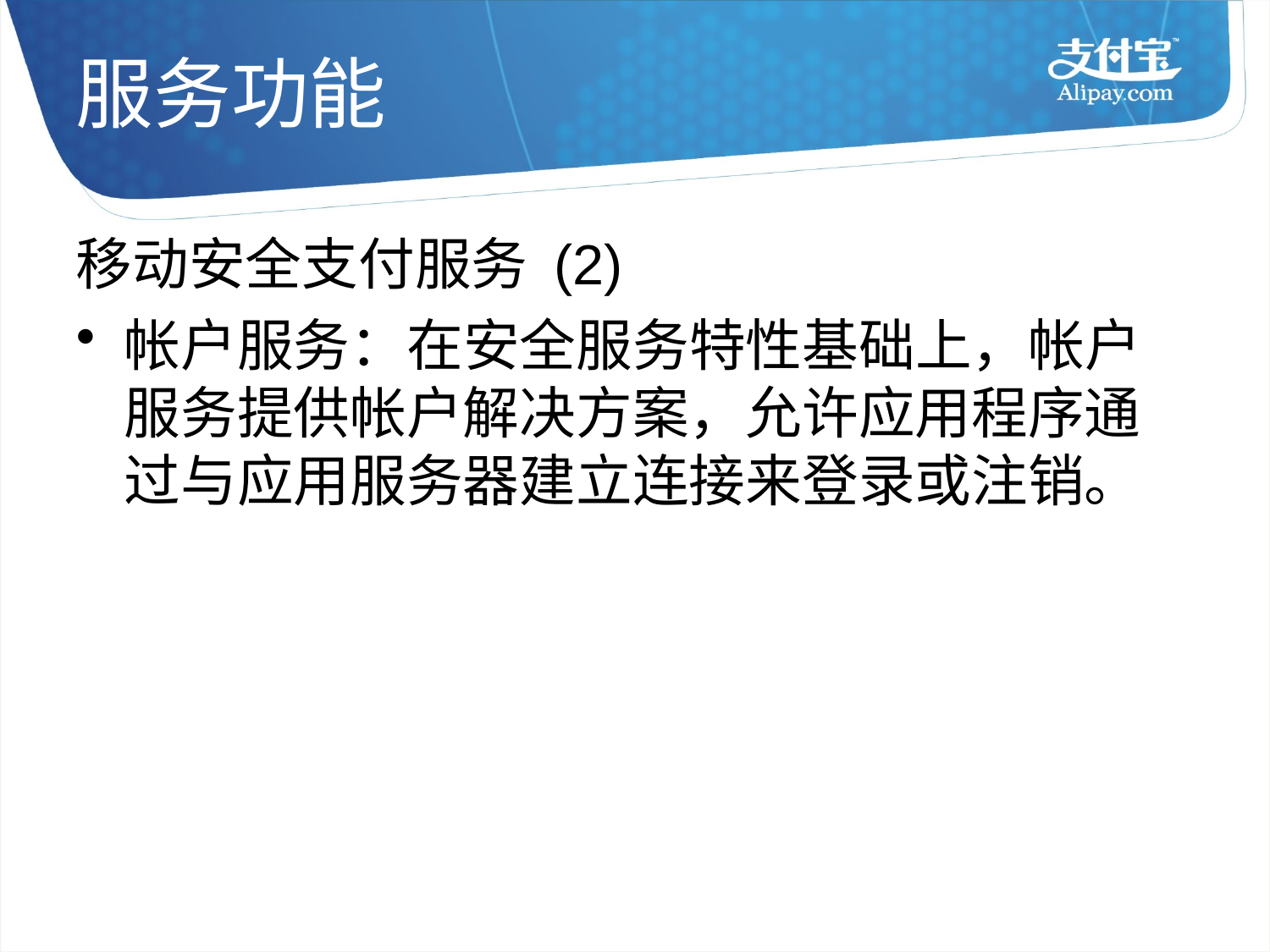

# 服务功能
移动安全支付服务 (2)
帐户服务：在安全服务特性基础上，帐户服务提供帐户解决方案，允许应用程序通过与应用服务器建立连接来登录或注销。